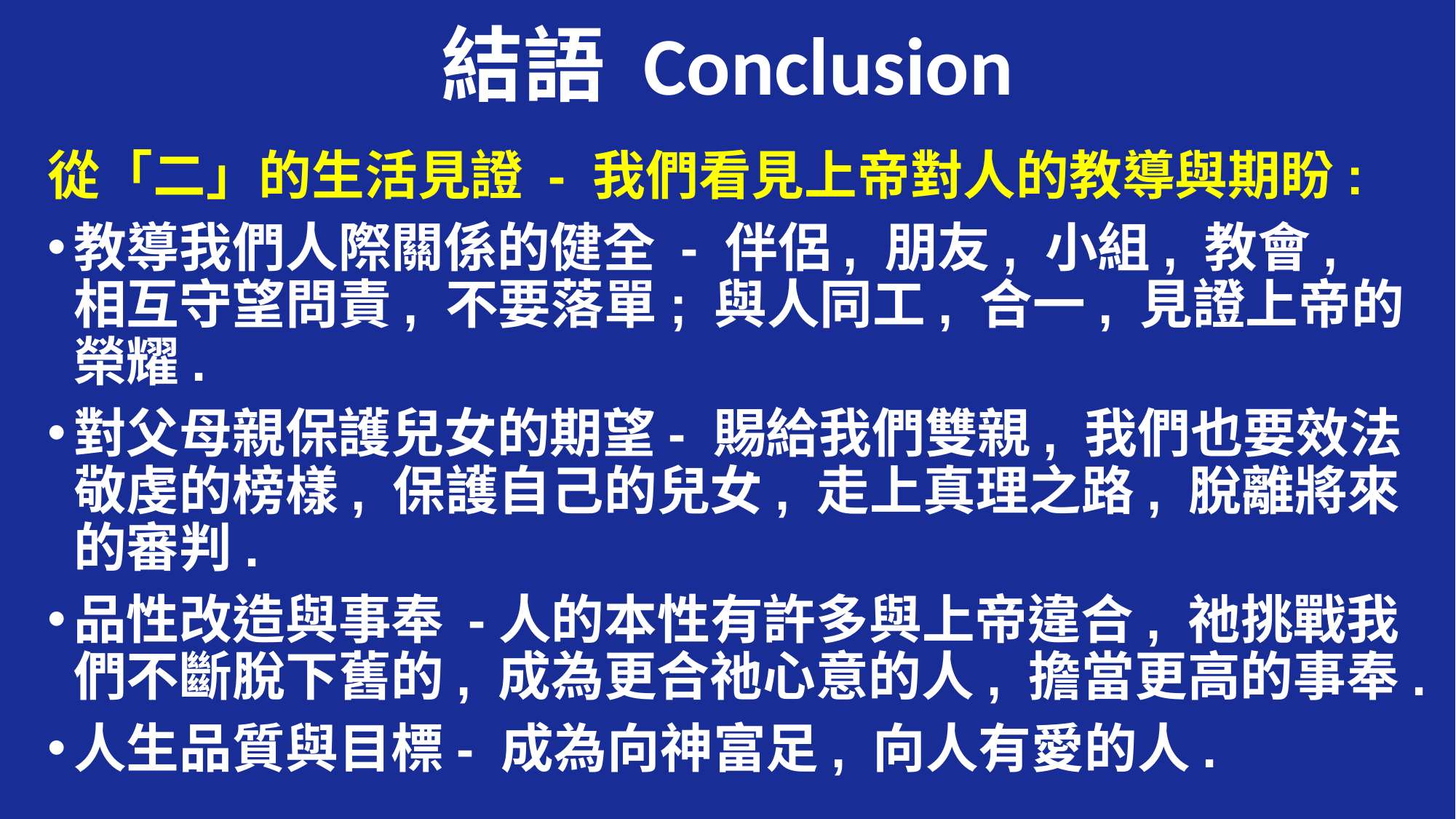

# 結語 Conclusion
從「二」的生活見證 - 我們看見上帝對人的教導與期盼:
教導我們人際關係的健全 - 伴侶, 朋友, 小組, 教會, 相互守望問責, 不要落單; 與人同工, 合一, 見證上帝的榮耀.
對父母親保護兒女的期望- 賜給我們雙親, 我們也要效法敬虔的榜樣, 保護自己的兒女, 走上真理之路, 脫離將來的審判.
品性改造與事奉 -人的本性有許多與上帝違合, 祂挑戰我們不斷脫下舊的, 成為更合祂心意的人, 擔當更高的事奉.
人生品質與目標- 成為向神富足, 向人有愛的人.